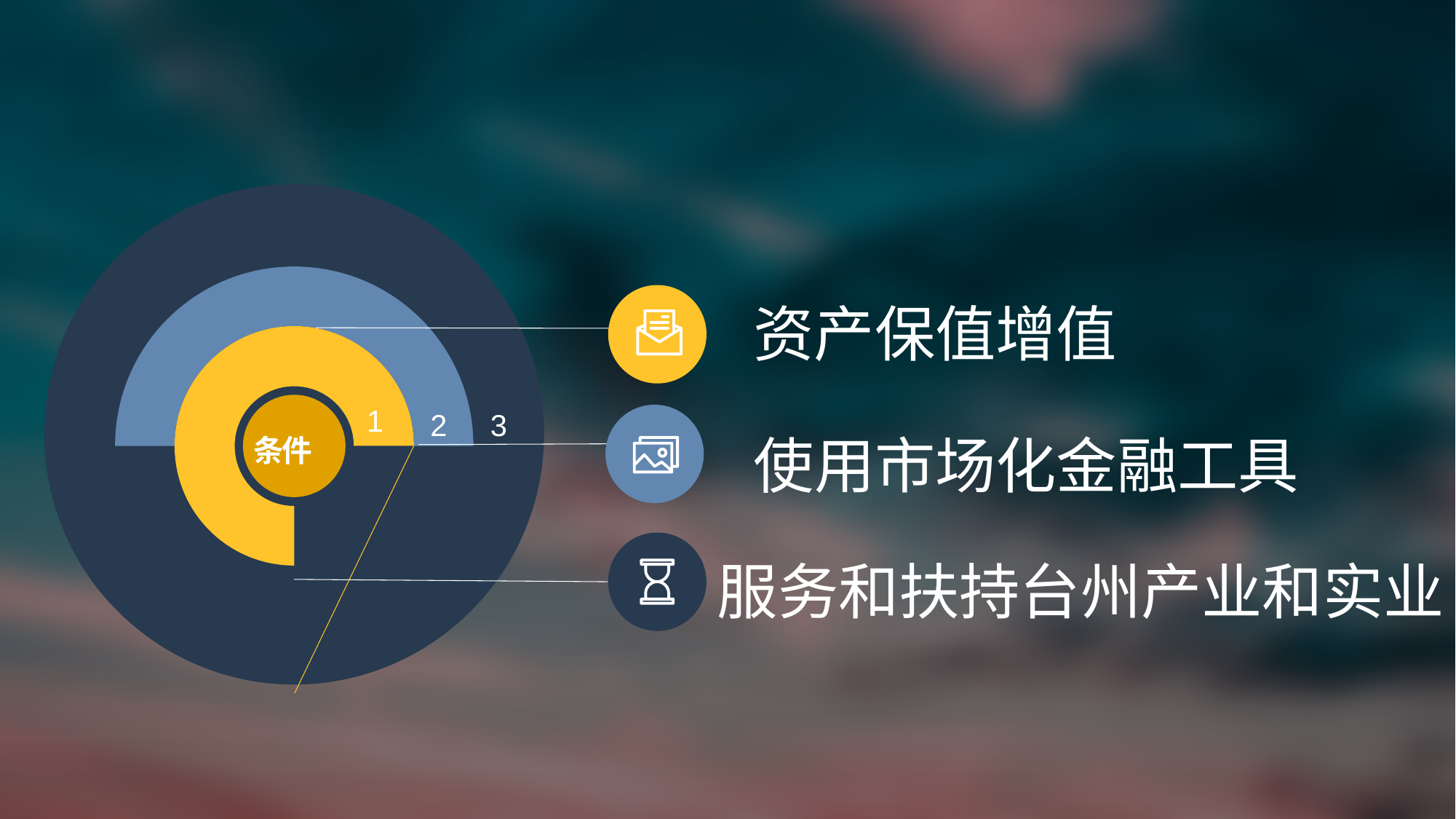

资产保值增值
1
2
3

使用市场化金融工具
条件

服务和扶持台州产业和实业